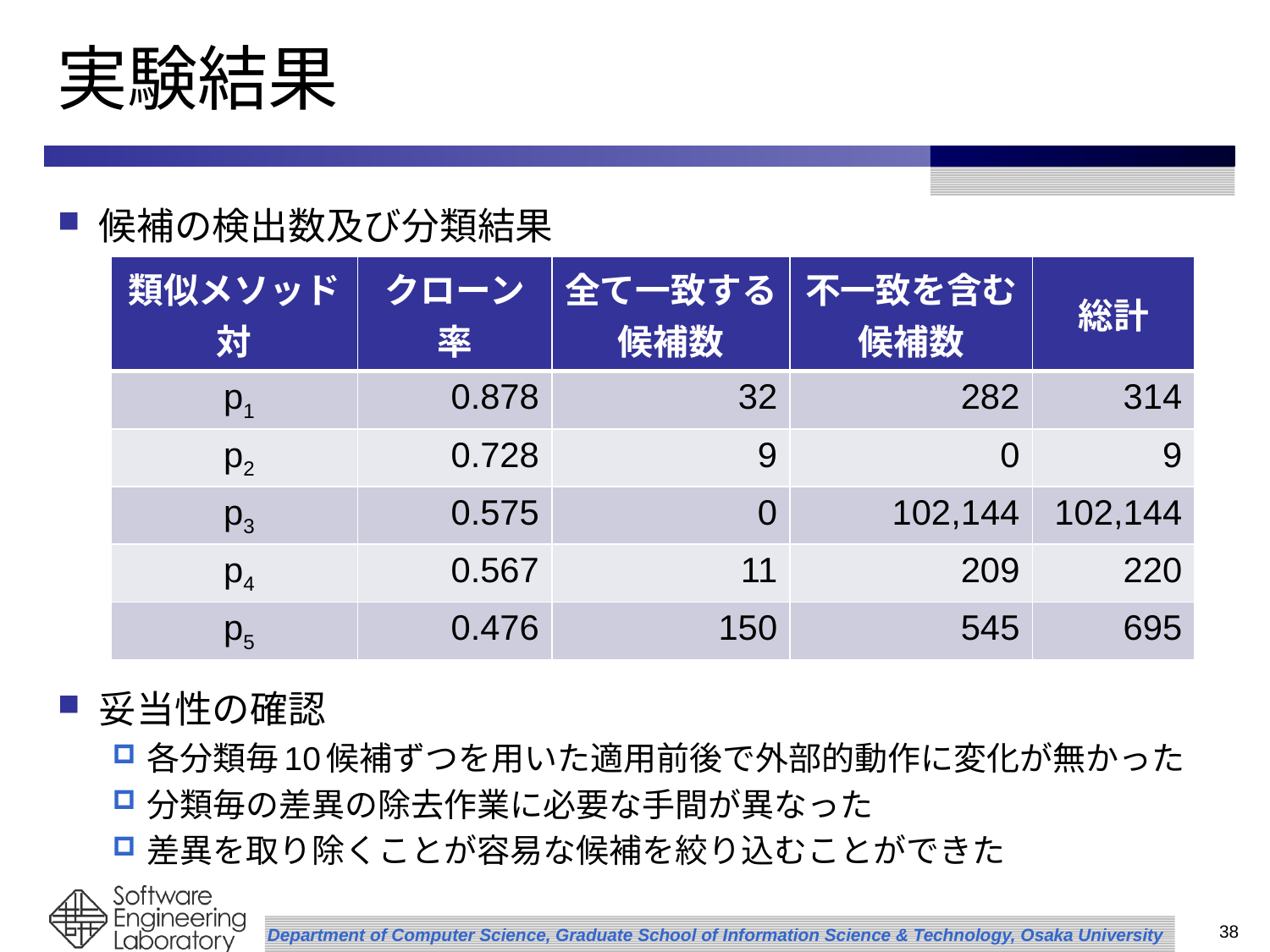

# 実験結果
候補の検出数及び分類結果

妥当性の確認
各分類毎10候補ずつを用いた適用前後で外部的動作に変化が無かった
分類毎の差異の除去作業に必要な手間が異なった
差異を取り除くことが容易な候補を絞り込むことができた
| 類似メソッド対 | クローン率 | 全て一致する 候補数 | 不一致を含む 候補数 | 総計 |
| --- | --- | --- | --- | --- |
| p1 | 0.878 | 32 | 282 | 314 |
| p2 | 0.728 | 9 | 0 | 9 |
| p3 | 0.575 | 0 | 102,144 | 102,144 |
| p4 | 0.567 | 11 | 209 | 220 |
| p5 | 0.476 | 150 | 545 | 695 |
38